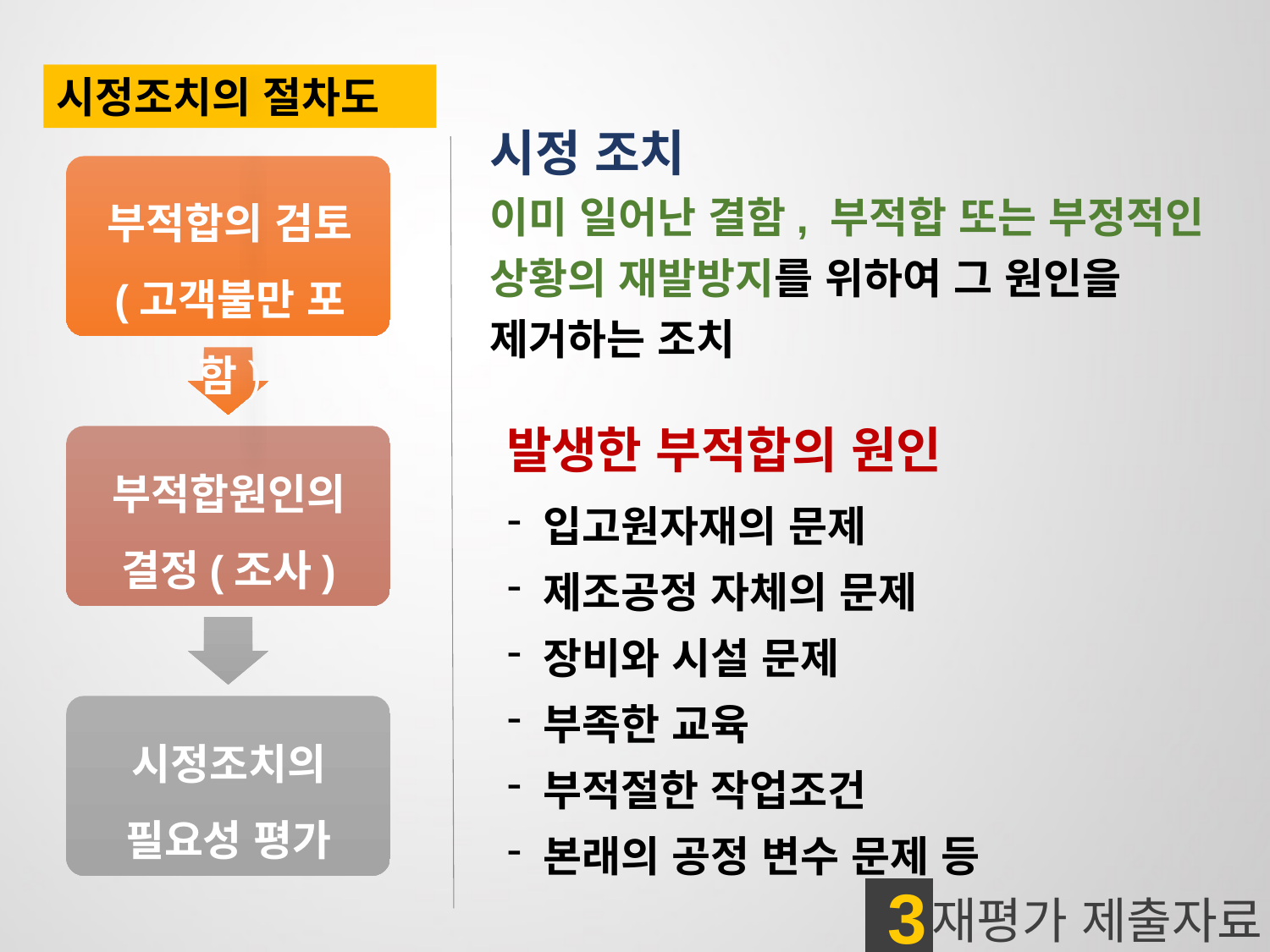

시정조치의 절차도
시정 조치
이미 일어난 결함, 부적합 또는 부정적인 상황의 재발방지를 위하여 그 원인을 제거하는 조치

부적합의 검토
(고객불만 포함)
 발생한 부적합의 원인
부적합원인의 결정(조사)
 입고원자재의 문제
 제조공정 자체의 문제
 장비와 시설 문제
 부족한 교육
 부적절한 작업조건
 본래의 공정 변수 문제 등
시정조치의
필요성 평가
3

재평가 제출자료